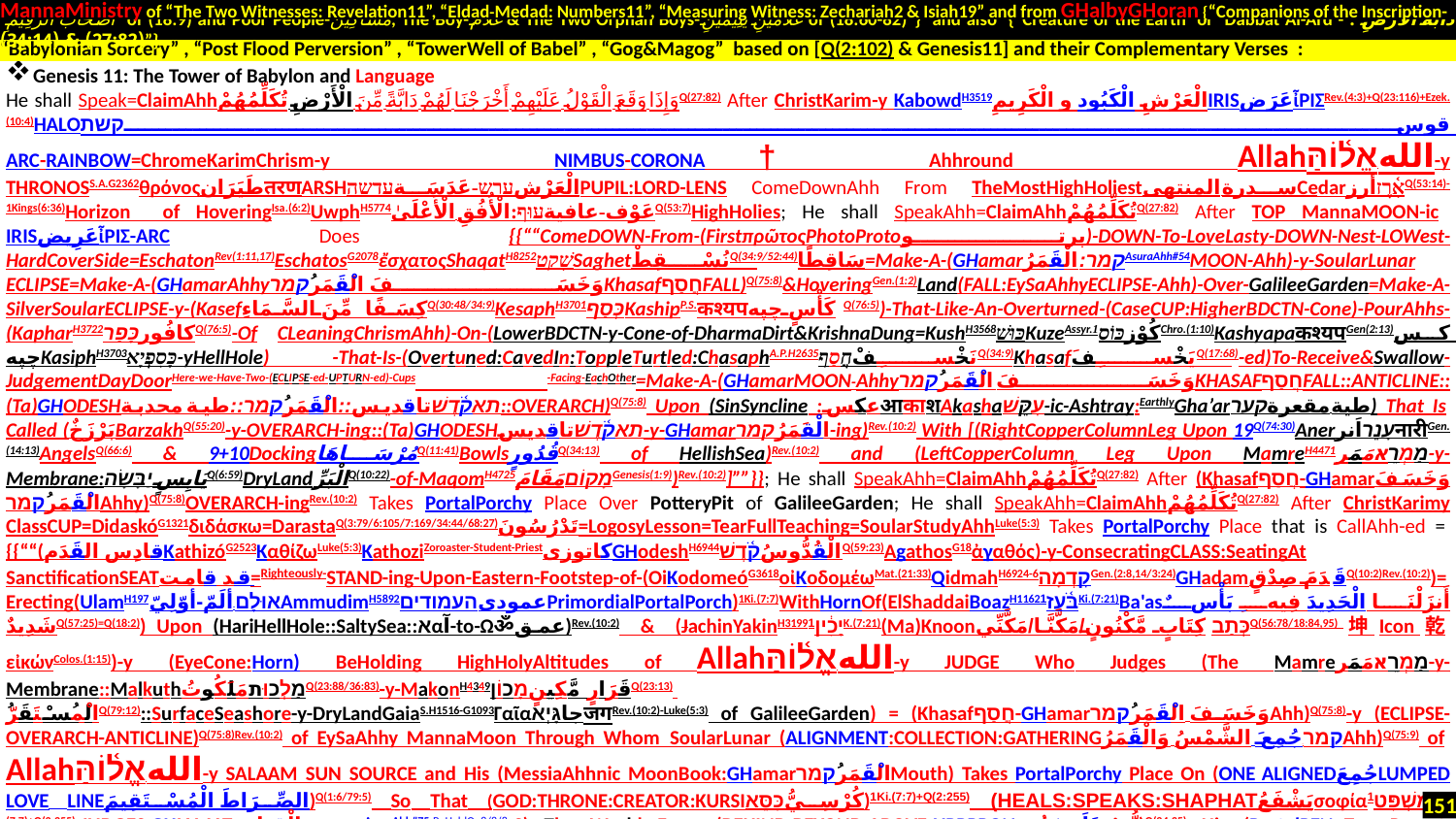

MannaMinistry of “The Two Witnesses: Revelation11”, “Eldad-Medad: Numbers11”, “Measuring Witness: Zechariah2 & Isiah19” and from GHalbyGHoran {“Companions of the Inscription-
 أَصْحَابَ الرَّقِيمِ  of (18:9) and Poor People-مَسَاكِينَ, The Boy-غُلَامُ & The Two Orphan Boys-غُلَامَيْنِ يَتِيمَيْنِ of (18:60-82)”}  and also  {“Creature of the Earth  or  Dabbat Al-Ard - دَابَّةُ الْأَرْضِ : (27:82) & (34:14)”}

Genesis 11: The Tower of Babylon and Language
He shall Speak=ClaimAhhوَإِذَا وَقَعَ الْقَوْلُ عَلَيْهِمْ أَخْرَجْنَا لَهُمْ دَابَّةً مِّنَ الْأَرْضِ تُكَلِّمُهُمْQ(27:82) After ChristKarim-y KabowdH3519الْعَرْشِ الْكَبُود و الْكَرِيمِIRISعَرَضἶΡΙΣRev.(4:3)+Q(23:116)+Ezek.(10:4)HALOقوسקשת
ARC-RAINBOW=ChromeKarimChrism-y NIMBUS-CORONA Ahhround Allahالله-אֱל֫וֹהַּ-y THRONOSS.A.G2362θρόνοςطَيَرَانतरणARSHالْعَرْشערש-عَدَسَةעדשהPUPIL:LORD-LENS ComeDownAhh From TheMostHighHoliestسدرة المنتهىCedarאָ֫רֶזأرزQ(53:14)-1Kings(6:36)Horizon  of HoveringIsa.(6:2)UwphH5774عَوْف-عافیةעוּף:الْأُفُقِ الْأَعْلَىٰQ(53:7)HighHolies; He shall SpeakAhh=ClaimAhhتُكَلِّمُهُمْQ(27:82) After TOP MannaMOON-ic IRISعَرِيضἶΡΙΣ-ARC Does {{““ComeDOWN-From-(FirstπρῶτοςPhotoProtoپرتو)-DOWN-To-LoveLasty-DOWN-Nest-LOWest-HardCoverSide=EschatonRev(1:11,17)EschatosG2078ἔσχατοςShaqatH8252שָׁקַטSaghetنُسْقِطْQ(34:9/52:44)سَاقِطًا=Make-A-(GHamarקמר:الْقَمَرُAsuraAhh#54MOON-Ahh)-y-SoularLunar ECLIPSE=Make-A-(GHamarAhhyوَخَسَفَ الْقَمَرُקמרKhasafחֲסַףFALL)Q(75:8)&HoveringGen.(1:2)Land(FALL:EySaAhhyECLIPSE-Ahh)-Over-GalileeGarden=Make-A-SilverSoularECLIPSE-y-(Kasefكِسَفًا مِّنَ السَّمَاءِQ(30:48/34:9)KesaphH3701כְּסַףKashipP.S.कश्यपكَأْسٍ چپهQ(76:5))-That-Like-An-Overturned-(CaseCUP:HigherBDCTN-Cone)-PourAhhs-(KapharH3722كافُورכָּפַרQ(76:5)-Of CLeaningChrismAhh)-On-(LowerBDCTN-y-Cone-of-DharmaDirt&KrishnaDung=KushH3568כּוּשׁKuzeAssyr.كُوْزכּוֹס1Chro.(1:10)Kashyapaकश्यपGen(2:13)کس چپهKasiphH3703כָּסִפְיָא-yHellHole) -That-Is-(Overtuned:CavedIn:ToppleTurtled:ChasaphA.P.H2635نَخْسِفْחֲסַףQ(34:9)KhasafيَخْسِفَQ(17:68)-ed)To-Receive&Swallow-JudgementDayDoorHere-we-Have-Two-(ECLIPSE-ed-UPTURN-ed)-Cups -Facing-EachOther=Make-A-(GHamarMOON-Ahhyوَخَسَفَ الْقَمَرُקמרKHASAFחֲסַףFALL::ANTICLINE::(Ta)GHODESHתאקֹ֫דֶשׁتاقدیس::الْقَمَرُקמר::طية محدبة::OVERARCH)Q(75:8) Upon (SinSyncline :عکسआकाशAkashaעִקֵּשׁ-ic-Ashtray:EarthlyGha’arطية مقعرةקער) That Is Called (بَرْزَخٌBarzakhQ(55:20)-y-OVERARCH-ing::(Ta)GHODESHתאקֹ֫דֶשׁتاقدیس-y-GHamarالْقَمَرُקמר-ing)Rev.(10:2) With [(RightCopperColumnLeg Upon 19Q(74:30)AnerעָנֵרاَنرनारीGen.(14:13)AngelsQ(66:6) & 9+10DockingمُرْسَاهَاQ(11:41)BowlsقُدُورٍQ(34:13) of HellishSea)Rev.(10:2) and (LeftCopperColumn Leg Upon MamreH4471מַמְרֵאمَمَر-y-Membrane:يَابِسٍיַבָּשָׂהQ(6:59)DryLandالْبَرِّQ(10:22)-of-MaqomH4725מָקוֹםمَقَامَGenesis(1:9))Rev.(10:2)]””}}; He shall SpeakAhh=ClaimAhhتُكَلِّمُهُمْQ(27:82) After (Khasafחֲסַף-GHamarوَخَسَفَ الْقَمَرُקמרAhhy)Q(75:8)OVERARCH-ingRev.(10:2) Takes PortalPorchy Place Over PotteryPit of GalileeGarden; He shall SpeakAhh=ClaimAhhتُكَلِّمُهُمْQ(27:82) After ChristKarimy ClassCUP=DidaskóG1321διδάσκω=DarastaQ(3:79/6:105/7:169/34:44/68:27)تَدْرُسُونَ=LogosyLesson=TearFullTeaching=SoularStudyAhhLuke(5:3) Takes PortalPorchy Place that is CallAhh-ed = {{““(قادِس القَدَمKathizóG2523ΚαθίζωLuke(5:3)KathoziZoroaster-Student-PriestکاتوزیGHodeshH6944الْقُدُّوسُקֹ֫דֶשׁQ(59:23)AgathosG18ἀγαθός)-y-ConsecratingCLASS:SeatingAt SanctificationSEATقد قامت=Righteously-STAND-ing-Upon-Eastern-Footstep-of-(OiKodomeóG3618οἰΚοδομέωMat.(21:33)QidmahH6924-6קִדְמָהGen.(2:8,14/3:24)GHadamقَدَمَ صِدْقٍQ(10:2)Rev.(10:2))= Erecting(UlamH197אוּלָם-ألَمّ-أوّلِيّAmmudimH5892عمودیהעמודיםPrimordialPortalPorch)1Ki.(7:7)WithHornOf(ElShaddaiBoazH1162בֹּ֫עַז1Ki.(7:21)Ba'asأَنزَلْنَا الْحَدِيدَ فِيهِ بَأْسٌ شَدِيدٌQ(57:25)=Q(18:2)) Upon (HariHellHole::SaltySea::אαآ-to-Ωॐعمق)Rev.(10:2)  &  (JachinYakinH3199יָכִ֔ין1K.(7:21)(Ma)Knoonכְּתַבكِتَابٍ مَّكْنُونٍ/مَكَّنَّا/مَكَّنِّيQ(56:78/18:84,95)坤Icon乾εἰκώνColos.(1:15))-y (EyeCone:Horn) BeHolding HighHolyAltitudes of Allahالله-אֱל֫וֹהַּ-y JUDGE Who Judges (The Mamreמַמְרֵאمَمَر-y-Membrane::MalkuthמַלְכוּתمَلَكُوتُQ(23:88/36:83)-y-MakonH4349قَرَارٍ مَّكِينٍמָכוֹןQ(23:13)
الْمُسْتَقَرُّQ(79:12)::SurfaceSeashore-y-DryLandGaiaS.H1516-G1093ΓαῖαجاגָּיְאजगRev.(10:2)-Luke(5:3) of GalileeGarden) = (Khasafחֲסַף-GHamarوَخَسَفَ الْقَمَرُקמרAhh)Q(75:8)-y (ECLIPSE-OVERARCH-ANTICLINE)Q(75:8)Rev.(10:2) of EySaAhhy MannaMoon Through Whom SoularLunar (ALIGNMENT:COLLECTION:GATHERINGקמר.جُمِعَ الشَّمْسُ وَالْقَمَرُAhh)Q(75:9) of Allahالله-אֱל֫וֹהַּ-y SALAAM SUN SOURCE and His (MessiaAhhnic MoonBook:GHamarالْقَمَرُקמרMouth) Takes PortalPorchy Place On (ONE ALIGNEDجُمِعَLUMPED LOVE LINEالصِّرَاطَ الْمُسْتَقِيمَ)Q(1:6/79:5) So That (GOD:THRONE:CREATOR:KURSIكُرْسِيُّכִּסֵּא)1Ki.(7:7)+Q(2:255) (HEALS:SPEAKS:SHAPHATيَشْفَعُσοφίαמִשְׁפָּט1Kin.(7:7)+Q(2:255):JUDGES:GHIAMATקיאםתالْقِيَامَةِAsuraAhh#75-BeHeldOn8/8/8-S) The World From (BEHIND:BEYOND:ABOVE:UPPPPONنُّورٌ عَلَىٰ نُورٍ)Q(24:35) His (PortalPEN::TransParent-TarshishGlassQ(24:35)+Rev(4:6)::Lowered&Eschaton-edRev(1:11)ἔσχατος نُسْقِطْQ(34:9/52:44)سَاقِطًا-ed-ArshالْعَرْشِLensRev(10:2)) Who Is Called In This State As [[♥ZekokithH2137الزُّجَاجَةُזְכוֹכִית-ed::ZojajatQ(24:35)Rev.(4:6)-ed::يُزْجِي سَحَابًاYozjiQ(17:66/24:43)يُزْجِي الْفُلْكَ-ed:: ZakakA.H2141ذَكَاזָכַךְ-ed::(A/Ma)ZajjaA.زوج-زَجّ-ed::ZugosG2218ζυγόςZagH2085זָג-ed::VitrifiedGlass::CondensedControlledالسَّحَابِ الْمُسَخَّرِQ(2:164)Cloud::BoazJachinPAIREDPorch::Pressed HardCoverRock::PlacedBookיָצַעوَوُضِعَ الْكِتَابُכָּתַבQ(18:7X7)::(Ar)cumulatedسَحَابٌ مَّرْكُومٌQ(24:43/52:44)MuskMount::Steered&Stiredفَتُثِيرُ سَحَابًاQ(30:48/35:9)Taurus♉الثورConstellationAhh::
“Babylonian Sorcery” , “Post Flood Perversion” , “TowerWell of Babel” , “Gog&Magog”  based on [Q(2:102) & Genesis11] and their Complementary Verses  :
†
151